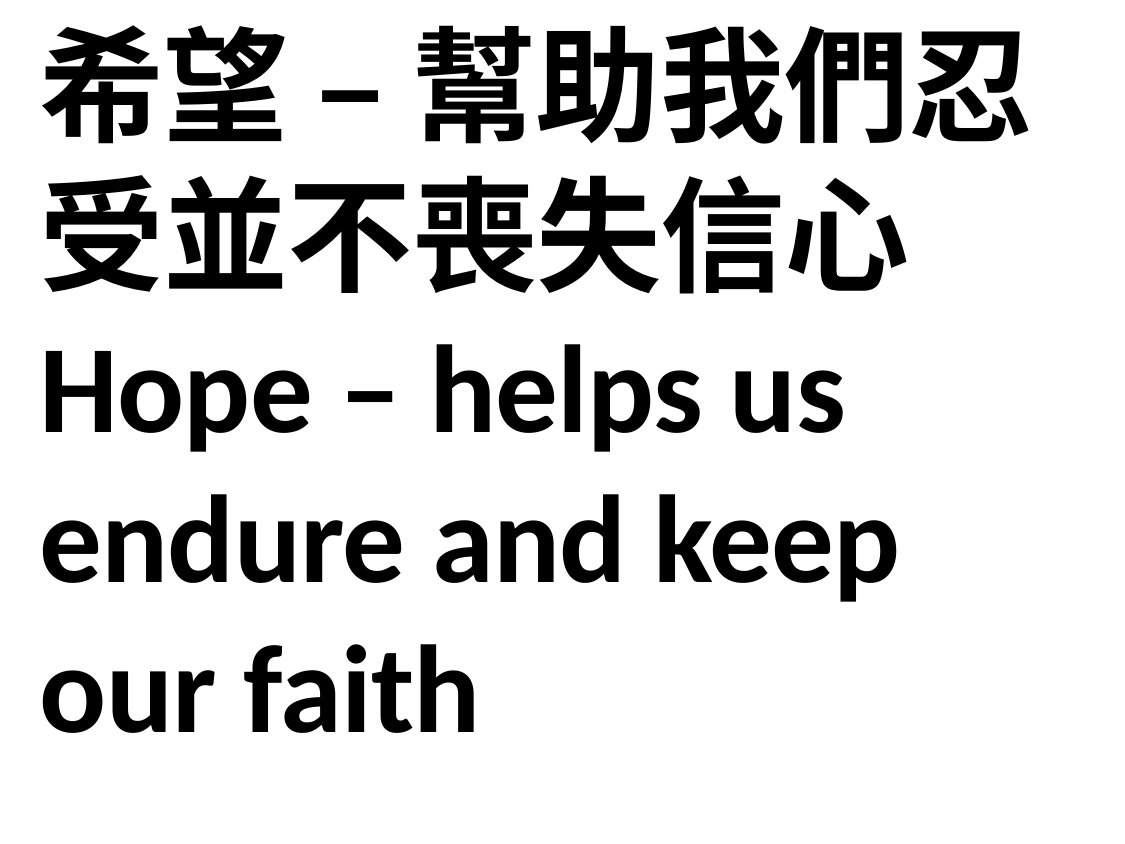

希望 – 幫助我們忍受並不喪失信心Hope – helps us endure and keep our faith